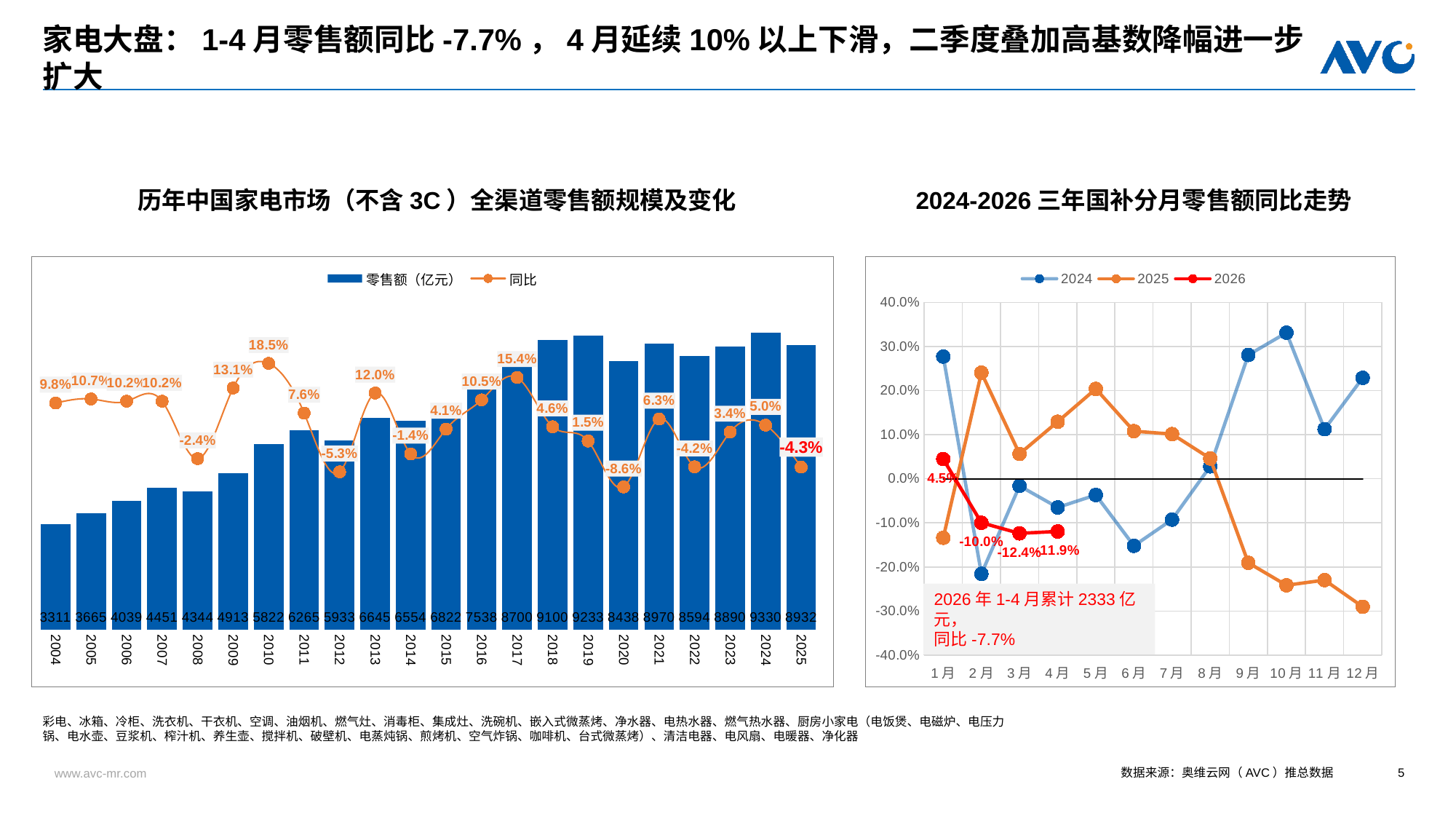

# 家电大盘：1-4月零售额同比-7.7%，4月延续10%以上下滑，二季度叠加高基数降幅进一步扩大
历年中国家电市场（不含3C）全渠道零售额规模及变化
2024-2026三年国补分月零售额同比走势

### Chart

| Category | 零售额（亿元） | 同比 |
|---|---|---|
| 2004 | 3310.9552323824228 | 0.098 |
| 2005 | 3665.227442247342 | 0.10699999999999998 |
| 2006 | 4039.080641356571 | 0.10200000000000009 |
| 2007 | 4451.066866774941 | 0.10200000000000009 |
| 2008 | 4344.241261972343 | -0.02400000000000002 |
| 2009 | 4913.33686729072 | 0.131 |
| 2010 | 5822.3041877395035 | 0.18500000000000005 |
| 2011 | 6264.799306007706 | 0.07600000000000007 |
| 2012 | 5932.7649427892975 | -0.05300000000000005 |
| 2013 | 6644.696735924013 | 0.1200000000000001 |
| 2014 | 6553.616916222768 | -0.013707144708174024 |
| 2015 | 6821.914938809006 | 0.04093892365330287 |
| 2016 | 7537.953424525121 | 0.10496150892217404 |
| 2017 | 8699.969644211098 | 0.1541553992500535 |
| 2018 | 9100.000664100486 | 0.04598073743344222 |
| 2019 | 9233.052397168205 | 0.014621068500863865 |
| 2020 | 8438.260321256852 | -0.08608118330998726 |
| 2021 | 8969.780181089442 | 0.06298927025202539 |
| 2022 | 8594.133602390444 | -0.04187912870941424 |
| 2023 | 8889.81088802041 | 0.034404548417507064 |
| 2024 | 9329.90265655952 | 0.04950518903975332 |
| 2025 | 8932.086975933855 | -0.04263878148246003 |

### Chart

| Category | 2024 | 2025 | 2026 | 0线 |
|---|---|---|---|---|
| 1月 | 0.27737551223977097 | -0.1337765942524719 | 0.044810698846087016 | 0.0 |
| 2月 | -0.215625179361842 | 0.24068014770762813 | -0.09970217988531038 | 0.0 |
| 3月 | -0.01616972052685617 | 0.056532966737323775 | -0.12376933740681739 | 0.0 |
| 4月 | -0.0649329130574644 | 0.1295030744775616 | -0.11936857765781561 | 0.0 |
| 5月 | -0.03670625723599452 | 0.20399478829105155 | None | 0.0 |
| 6月 | -0.15198655305494624 | 0.1081012567674049 | None | 0.0 |
| 7月 | -0.09259037343976573 | 0.10145384684330971 | None | 0.0 |
| 8月 | 0.02812858787214756 | 0.046192852524086 | None | 0.0 |
| 9月 | 0.2808671648480725 | -0.19052012679739272 | None | 0.0 |
| 10月 | 0.3313437900150109 | -0.2414326657625372 | None | 0.0 |
| 11月 | 0.11262295296731906 | -0.22970507095012316 | None | 0.0 |
| 12月 | 0.22898098254177235 | -0.29015718048729056 | None | 0.0 |
2026年1-4月累计2333亿元，
同比-7.7%
彩电、冰箱、冷柜、洗衣机、干衣机、空调、油烟机、燃气灶、消毒柜、集成灶、洗碗机、嵌入式微蒸烤、净水器、电热水器、燃气热水器、厨房小家电（电饭煲、电磁炉、电压力锅、电水壶、豆浆机、榨汁机、养生壶、搅拌机、破壁机、电蒸炖锅、煎烤机、空气炸锅、咖啡机、台式微蒸烤）、清洁电器、电风扇、电暖器、净化器
数据来源：奥维云网（AVC）推总数据